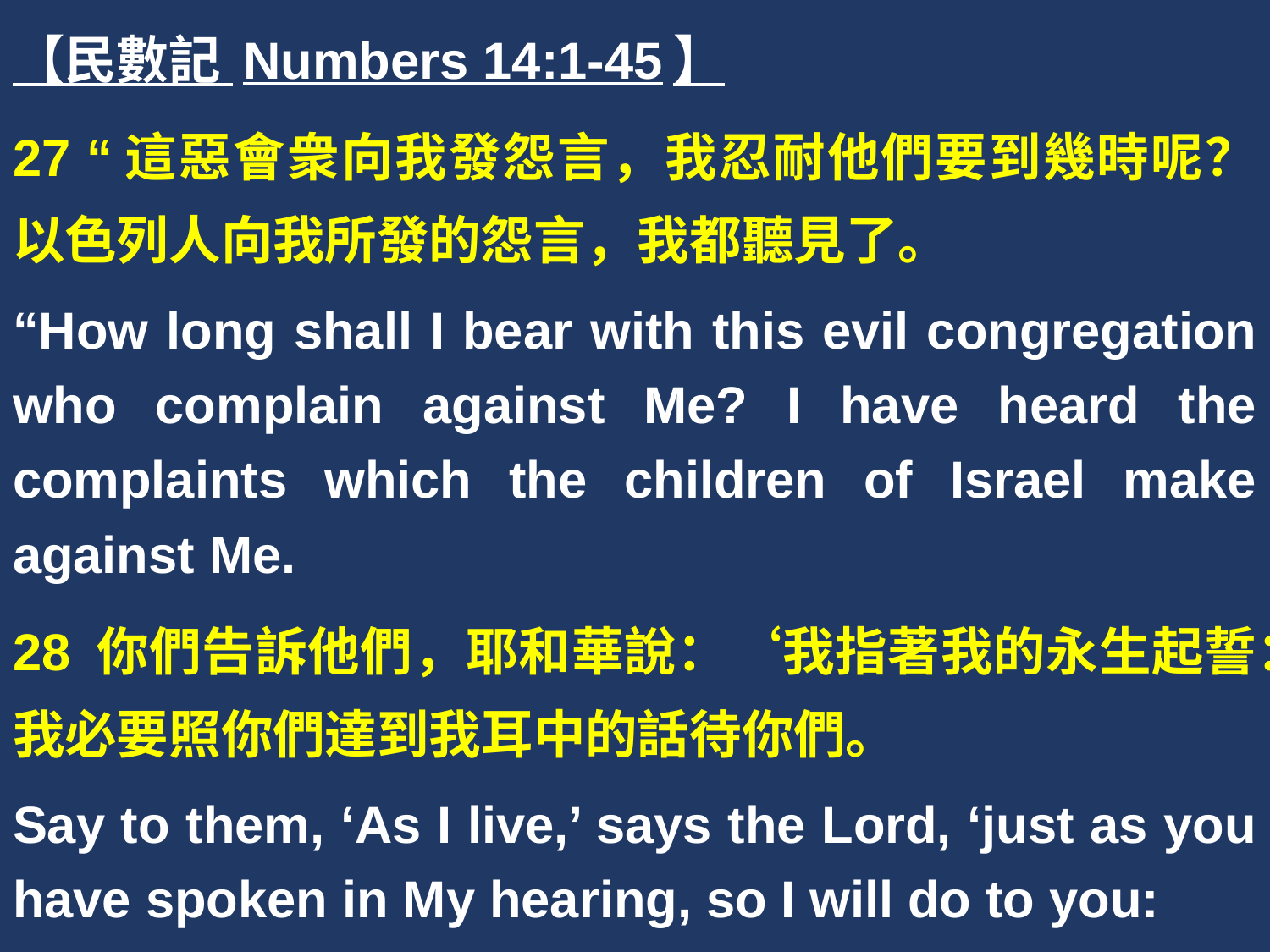

【民數記 Numbers 14:1-45】
27 “這惡會衆向我發怨言，我忍耐他們要到幾時呢？以色列人向我所發的怨言，我都聽見了。
“How long shall I bear with this evil congregation who complain against Me? I have heard the complaints which the children of Israel make against Me.
28 你們告訴他們，耶和華說：‘我指著我的永生起誓：我必要照你們達到我耳中的話待你們。
Say to them, ‘As I live,’ says the Lord, ‘just as you have spoken in My hearing, so I will do to you: